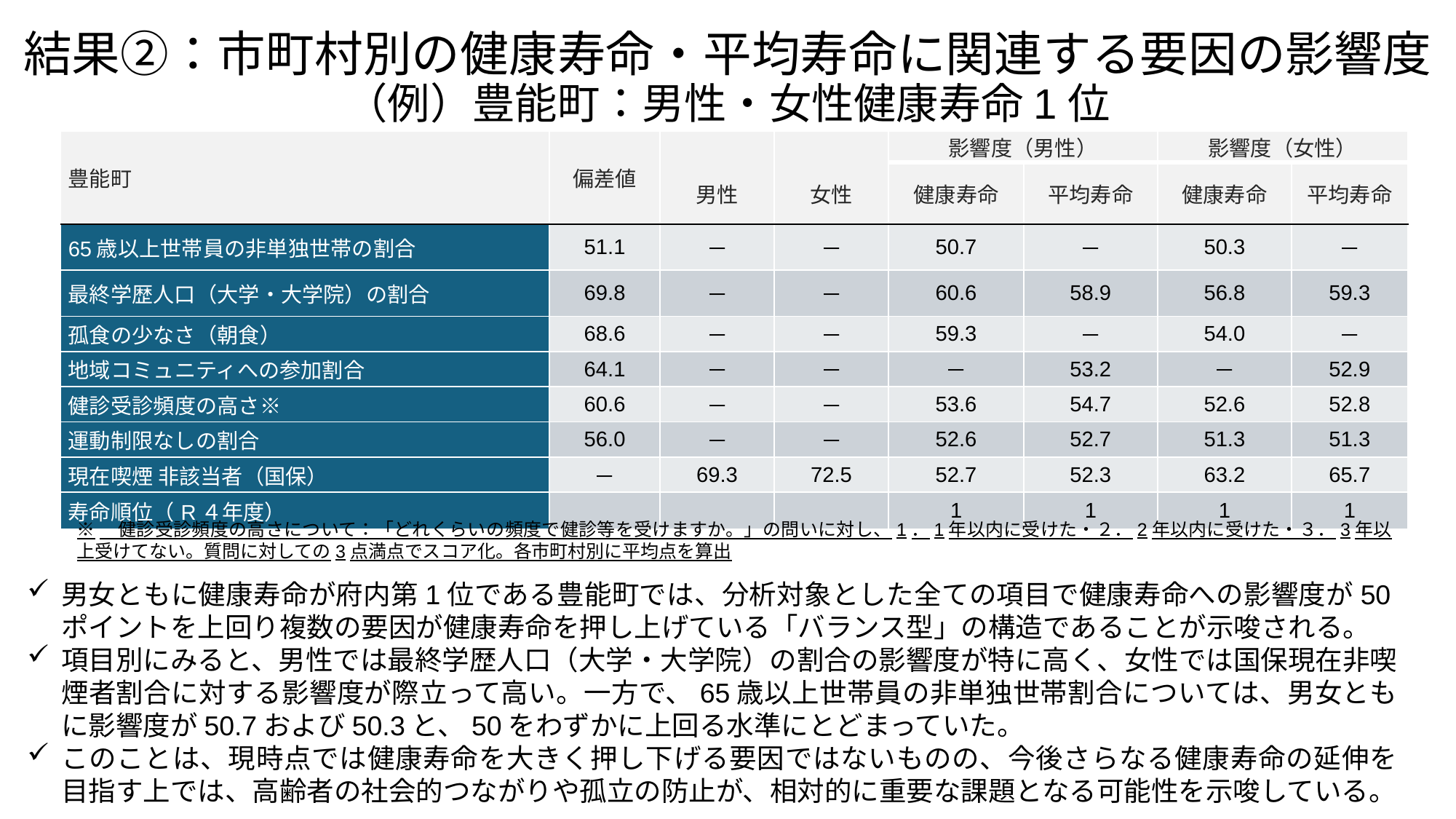

結果②：市町村別の健康寿命・平均寿命に関連する要因の影響度
（例）豊能町：男性・女性健康寿命1位
| 豊能町 | 偏差値 | 男性 | 女性 | 影響度（男性） |  | 影響度（女性） |  |
| --- | --- | --- | --- | --- | --- | --- | --- |
|  |  |  |  | 健康寿命 | 平均寿命 | 健康寿命 | 平均寿命 |
| 65歳以上世帯員の非単独世帯の割合 | 51.1 | － | － | 50.7 | － | 50.3 | － |
| 最終学歴人口（大学・大学院）の割合 | 69.8 | － | － | 60.6 | 58.9 | 56.8 | 59.3 |
| 孤食の少なさ（朝食） | 68.6 | － | － | 59.3 | － | 54.0 | － |
| 地域コミュニティへの参加割合 | 64.1 | － | － | － | 53.2 | － | 52.9 |
| 健診受診頻度の高さ※ | 60.6 | － | － | 53.6 | 54.7 | 52.6 | 52.8 |
| 運動制限なしの割合 | 56.0 | － | － | 52.6 | 52.7 | 51.3 | 51.3 |
| 現在喫煙 非該当者（国保） | － | 69.3 | 72.5 | 52.7 | 52.3 | 63.2 | 65.7 |
| 寿命順位（R４年度） |  |  |  | 1 | 1 | 1 | 1 |
※　健診受診頻度の高さについて：「どれくらいの頻度で健診等を受けますか。」の問いに対し、1．1年以内に受けた・２．2年以内に受けた・３．3年以上受けてない。質問に対しての3点満点でスコア化。各市町村別に平均点を算出
男女ともに健康寿命が府内第1位である豊能町では、分析対象とした全ての項目で健康寿命への影響度が50ポイントを上回り複数の要因が健康寿命を押し上げている「バランス型」の構造であることが示唆される。
項目別にみると、男性では最終学歴人口（大学・大学院）の割合の影響度が特に高く、女性では国保現在非喫煙者割合に対する影響度が際立って高い。一方で、65歳以上世帯員の非単独世帯割合については、男女ともに影響度が50.7および50.3と、50をわずかに上回る水準にとどまっていた。
このことは、現時点では健康寿命を大きく押し下げる要因ではないものの、今後さらなる健康寿命の延伸を目指す上では、高齢者の社会的つながりや孤立の防止が、相対的に重要な課題となる可能性を示唆している。